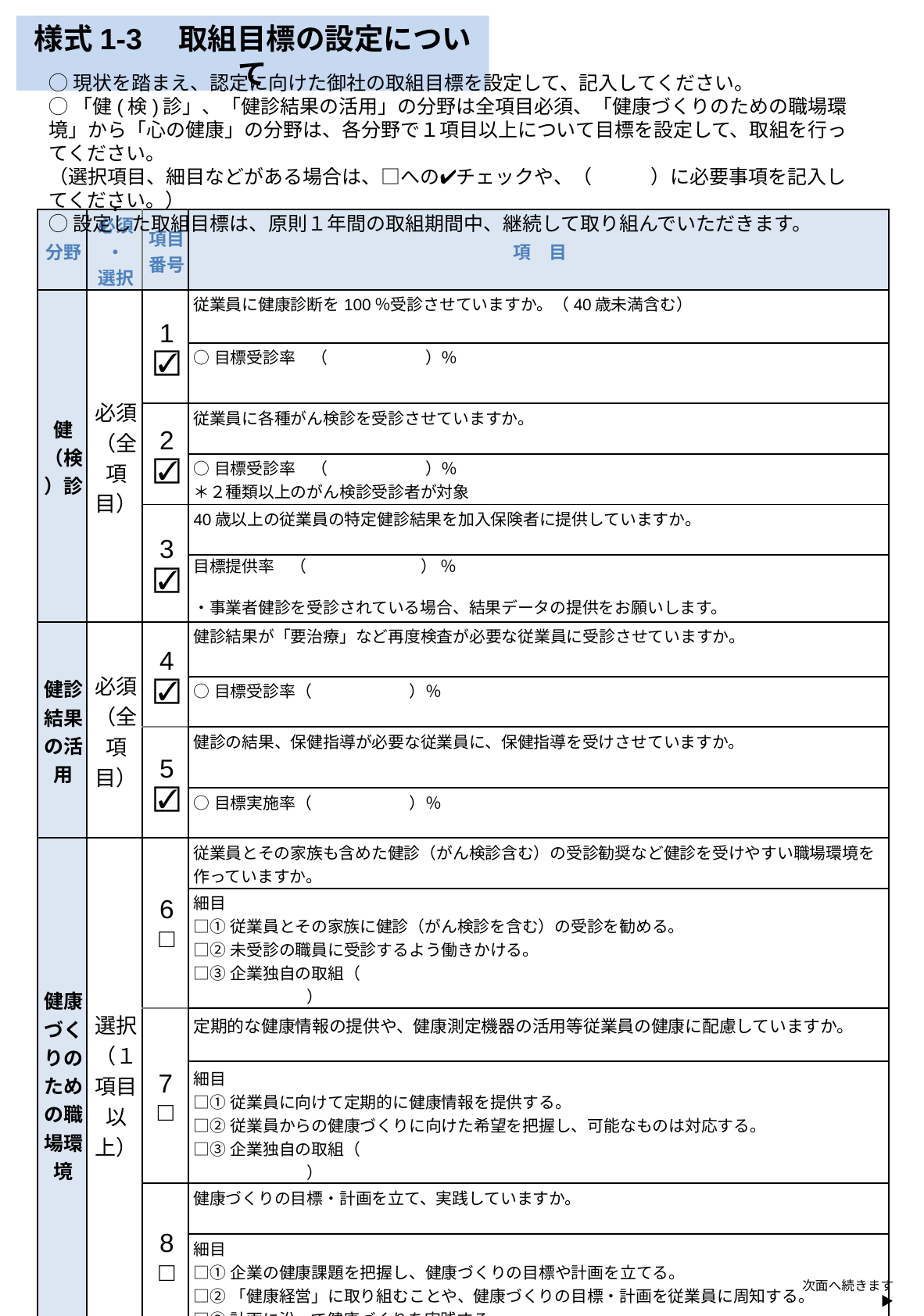

様式1-3　取組目標の設定について
◯現状を踏まえ、認定に向けた御社の取組目標を設定して、記入してください。
◯「健(検)診」、「健診結果の活用」の分野は全項目必須、「健康づくりのための職場環境」から「心の健康」の分野は、各分野で１項目以上について目標を設定して、取組を行ってください。
（選択項目、細目などがある場合は、□への✔チェックや、（　　　）に必要事項を記入してください。）
◯設定した取組目標は、原則１年間の取組期間中、継続して取り組んでいただきます。
・
| 分野 | 必須 ・ 選択 | 項目 番号 | 項　目 |
| --- | --- | --- | --- |
| 健（検）診 | 必須（全項目） | 1 ☑ | 従業員に健康診断を100％受診させていますか。（40歳未満含む） |
|  |  |  | ○目標受診率　（　　　　　　）％ |
|  |  | 2 ☑ | 従業員に各種がん検診を受診させていますか。 |
|  |  |  | ○目標受診率　（　　　　　　）％ ＊２種類以上のがん検診受診者が対象 |
|  |  | 3 ☑ | 40歳以上の従業員の特定健診結果を加入保険者に提供していますか。 |
|  |  |  | 目標提供率　（　　　　　　　） ％　 ・事業者健診を受診されている場合、結果データの提供をお願いします。 |
| 健診結果の活用 | 必須（全項目） | 4 ☑ | 健診結果が「要治療」など再度検査が必要な従業員に受診させていますか。 |
|  |  |  | ○目標受診率（　　　　　　）％ |
|  |  | 5 ☑ | 健診の結果、保健指導が必要な従業員に、保健指導を受けさせていますか。 |
|  |  |  | ○目標実施率（　　　　　　）％ |
| 健康づくりのための職場環境 | 選択（１項目以上） | 6 □ | 従業員とその家族も含めた健診（がん検診含む）の受診勧奨など健診を受けやすい職場環境を作っていますか。 |
|  |  |  | 細目 □①従業員とその家族に健診（がん検診を含む）の受診を勧める。 □②未受診の職員に受診するよう働きかける。 □③企業独自の取組（　　　　　　　　　　　　　　　　　　　　　　　　　　　　　　　　　　　　　　　） |
|  |  | 7 □ | 定期的な健康情報の提供や、健康測定機器の活用等従業員の健康に配慮していますか。 |
|  |  |  | 細目 □①従業員に向けて定期的に健康情報を提供する。 □②従業員からの健康づくりに向けた希望を把握し、可能なものは対応する。 □③企業独自の取組（　　　　　　　　　　　　　　　　　　　　　　　　　　　　　　　　　　　　　　　） |
|  |  | 8 □ | 健康づくりの目標・計画を立て、実践していますか。 |
|  |  |  | 細目 □①企業の健康課題を把握し、健康づくりの目標や計画を立てる。 □②「健康経営」に取り組むことや、健康づくりの目標・計画を従業員に周知する。 □③計画に沿って健康づくりを実践する。 |
次面へ続きます▶